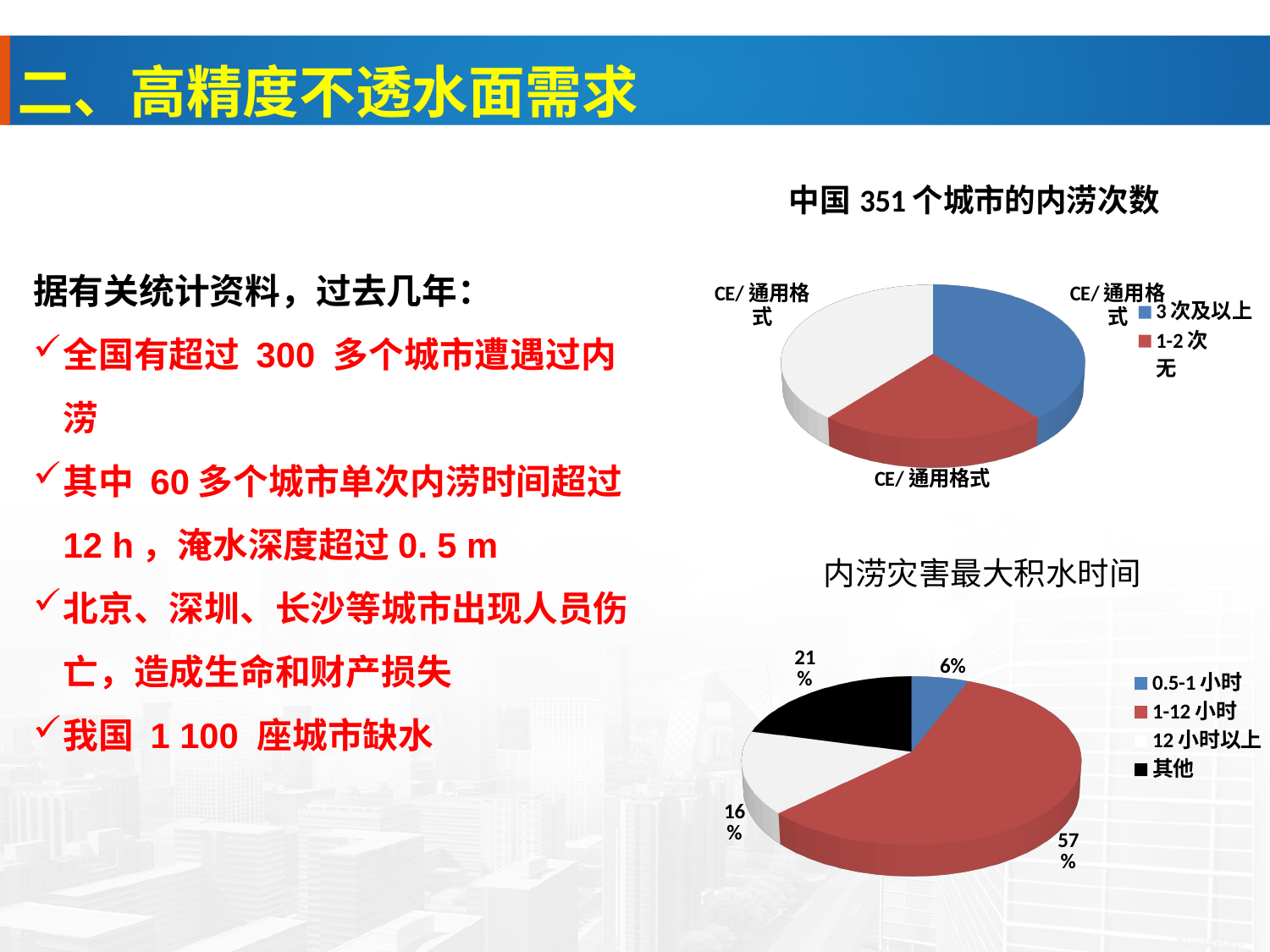

二、高精度不透水面需求

[unsupported chart]

据有关统计资料，过去几年：
全国有超过 300 多个城市遭遇过内涝
其中 60多个城市单次内涝时间超过 12 h，淹水深度超过0. 5 m
北京、深圳、长沙等城市出现人员伤亡，造成生命和财产损失
我国 1 100 座城市缺水

[unsupported chart]